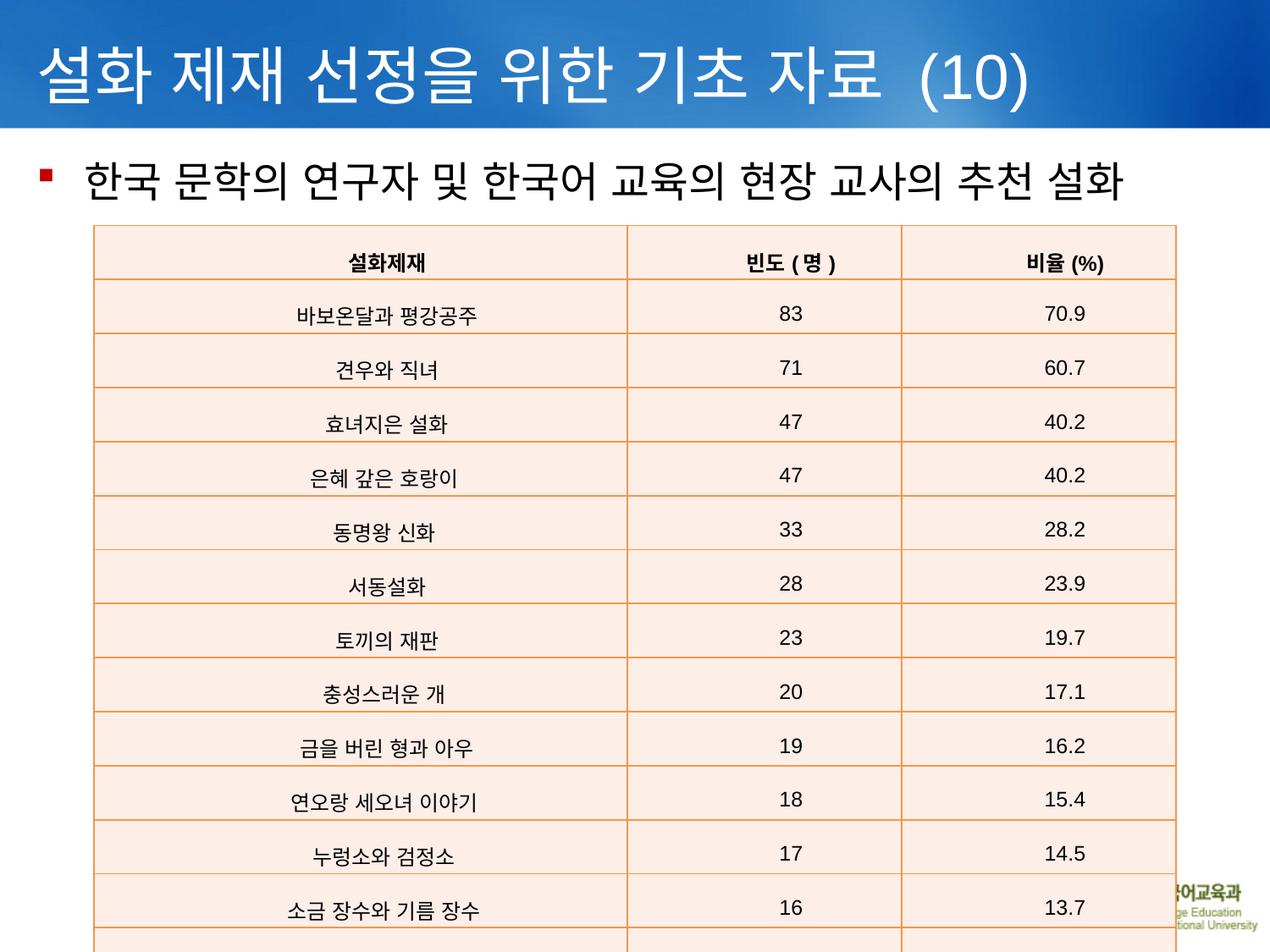

# 설화 제재 선정을 위한 기초 자료 (10)
한국 문학의 연구자 및 한국어 교육의 현장 교사의 추천 설화

| 설화제재 | 빈도(명) | 비율(%) |
| --- | --- | --- |
| 바보온달과 평강공주 | 83 | 70.9 |
| 견우와 직녀 | 71 | 60.7 |
| 효녀지은 설화 | 47 | 40.2 |
| 은혜 갚은 호랑이 | 47 | 40.2 |
| 동명왕 신화 | 33 | 28.2 |
| 서동설화 | 28 | 23.9 |
| 토끼의 재판 | 23 | 19.7 |
| 충성스러운 개 | 20 | 17.1 |
| 금을 버린 형과 아우 | 19 | 16.2 |
| 연오랑 세오녀 이야기 | 18 | 15.4 |
| 누렁소와 검정소 | 17 | 14.5 |
| 소금 장수와 기름 장수 | 16 | 13.7 |
| 달팽이 각시(우렁 각시) | 14 | 12.0 |
| 은혜 갚은 꿩 | 14 | 12.0 |
| 어느 가난한 선비 이야기 | 12 | 10.3 |
16